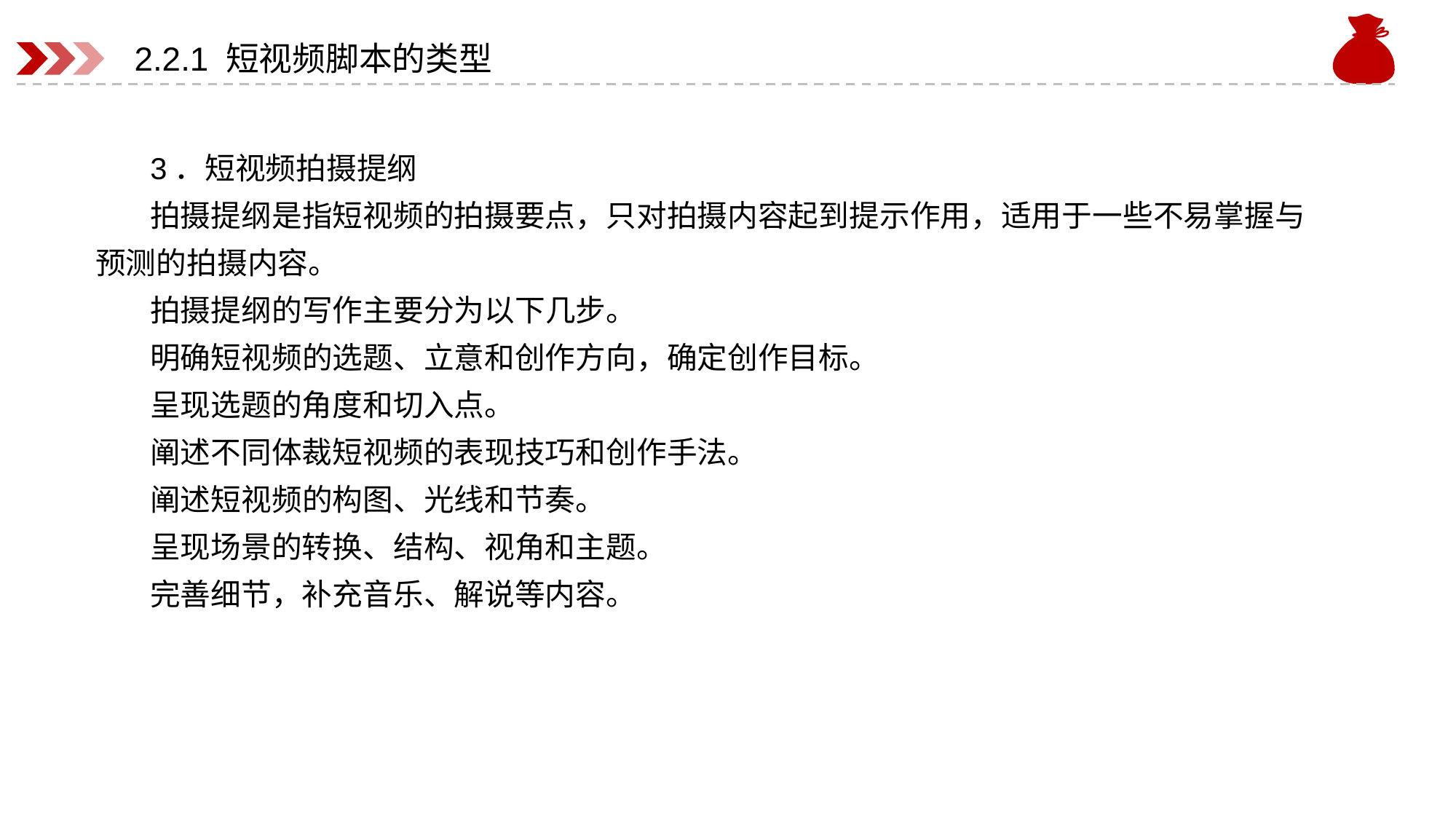

# 2.2.1 短视频脚本的类型
15
3．短视频拍摄提纲
拍摄提纲是指短视频的拍摄要点，只对拍摄内容起到提示作用，适用于一些不易掌握与预测的拍摄内容。
拍摄提纲的写作主要分为以下几步。
明确短视频的选题、立意和创作方向，确定创作目标。
呈现选题的角度和切入点。
阐述不同体裁短视频的表现技巧和创作手法。
阐述短视频的构图、光线和节奏。
呈现场景的转换、结构、视角和主题。
完善细节，补充音乐、解说等内容。